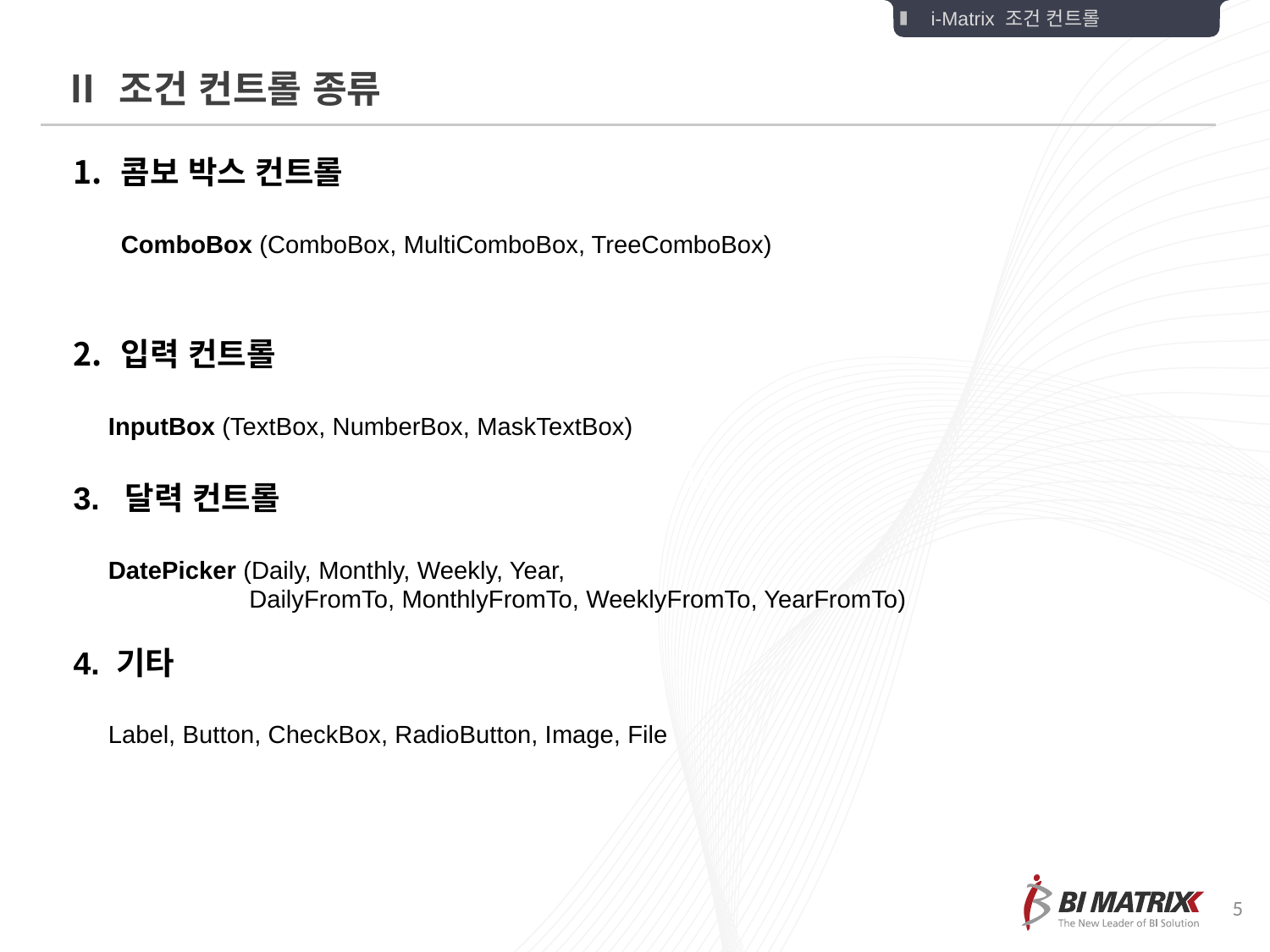

i-Matrix 조건 컨트롤
 Ⅱ 조건 컨트롤 종류

콤보 박스 컨트롤
ComboBox (ComboBox, MultiComboBox, TreeComboBox)

입력 컨트롤

     InputBox (TextBox, NumberBox, MaskTextBox)

3.  달력 컨트롤
     DatePicker (Daily, Monthly, Weekly, Year,
	       DailyFromTo, MonthlyFromTo, WeeklyFromTo, YearFromTo)

4. 기타
     Label, Button, CheckBox, RadioButton, Image, File
5